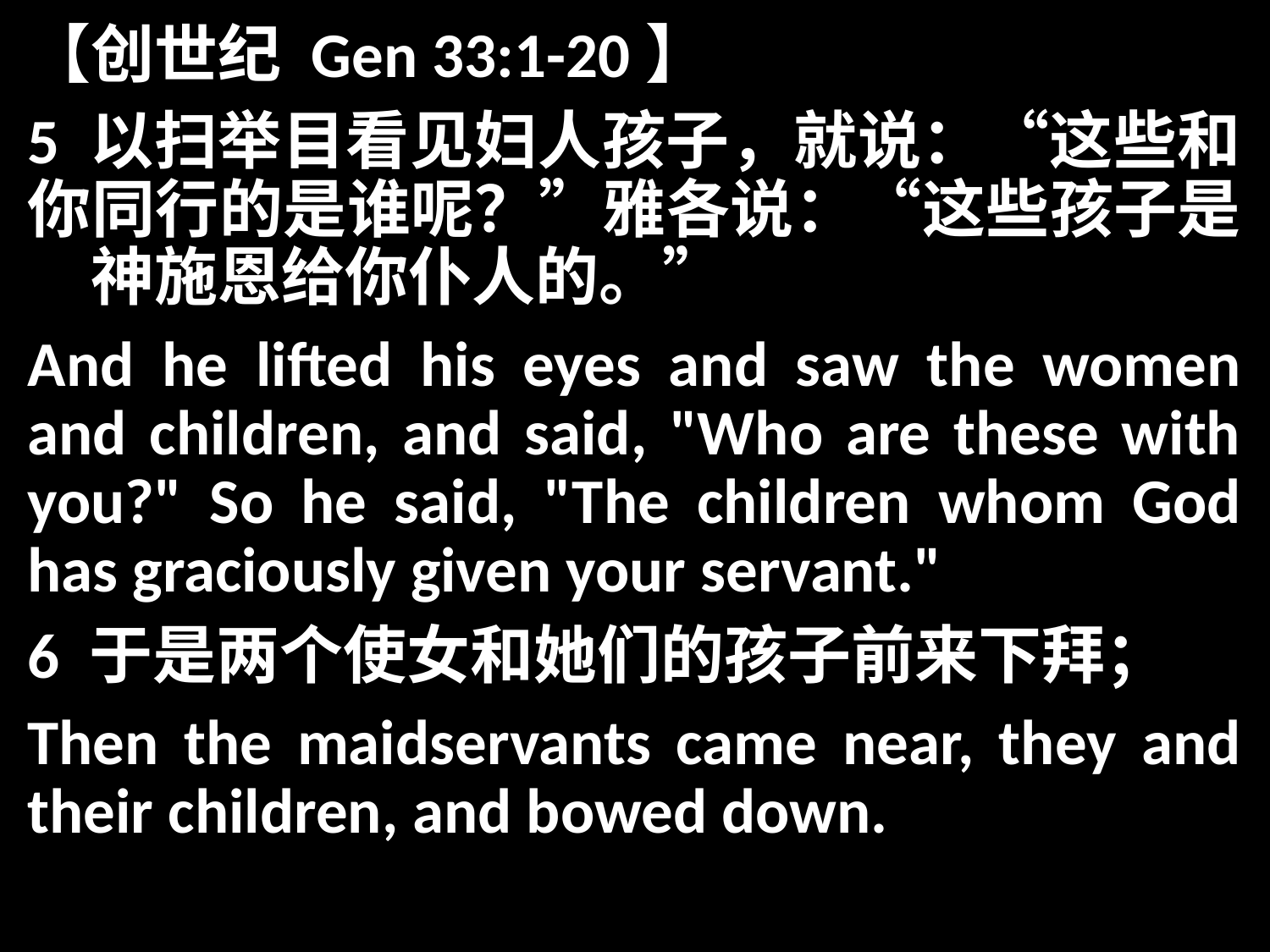

【创世纪 Gen 33:1-20】
5 以扫举目看见妇人孩子，就说：“这些和你同行的是谁呢？”雅各说：“这些孩子是　神施恩给你仆人的。”
And he lifted his eyes and saw the women and children, and said, "Who are these with you?" So he said, "The children whom God has graciously given your servant."
6 于是两个使女和她们的孩子前来下拜；
Then the maidservants came near, they and their children, and bowed down.